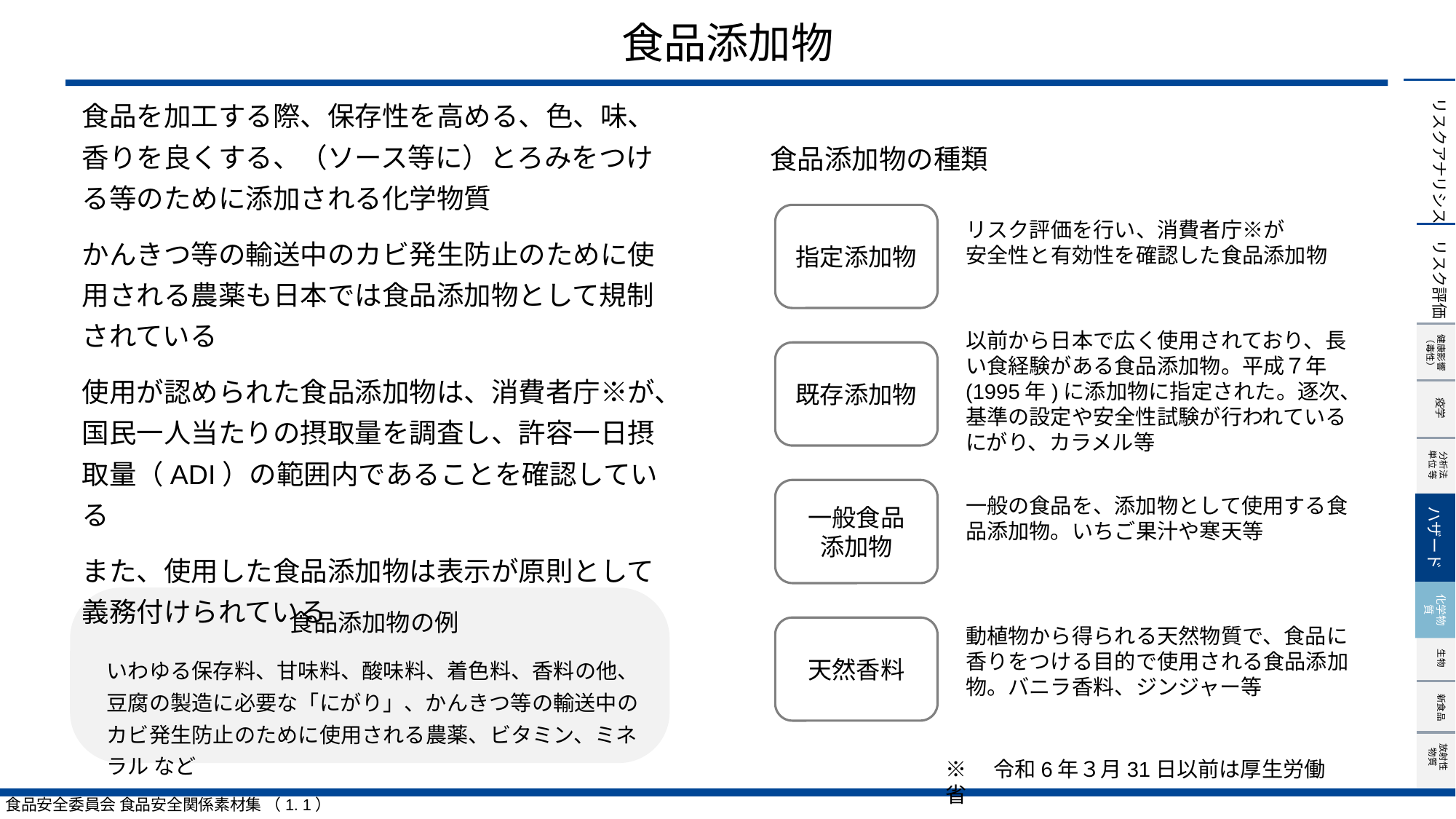

# 食品添加物
食品を加工する際、保存性を高める、色、味、香りを良くする、（ソース等に）とろみをつける等のために添加される化学物質
かんきつ等の輸送中のカビ発生防止のために使用される農薬も日本では食品添加物として規制されている
使用が認められた食品添加物は、消費者庁※が、国民一人当たりの摂取量を調査し、許容一日摂取量（ADI）の範囲内であることを確認している
また、使用した食品添加物は表示が原則として義務付けられている
食品添加物の種類
指定添加物
リスク評価を行い、消費者庁※が
安全性と有効性を確認した食品添加物
以前から日本で広く使用されており、長い食経験がある食品添加物。平成７年(1995年)に添加物に指定された。逐次、基準の設定や安全性試験が行われている
にがり、カラメル等
既存添加物
一般食品
添加物
一般の食品を、添加物として使用する食品添加物。いちご果汁や寒天等
ハザード
化学物質

食品添加物の例
いわゆる保存料、甘味料、酸味料、着色料、香料の他、豆腐の製造に必要な「にがり」、かんきつ等の輸送中のカビ発生防止のために使用される農薬、ビタミン、ミネラル など
天然香料
動植物から得られる天然物質で、食品に香りをつける目的で使用される食品添加物。バニラ香料、ジンジャー等
※　令和6年３月31日以前は厚生労働省